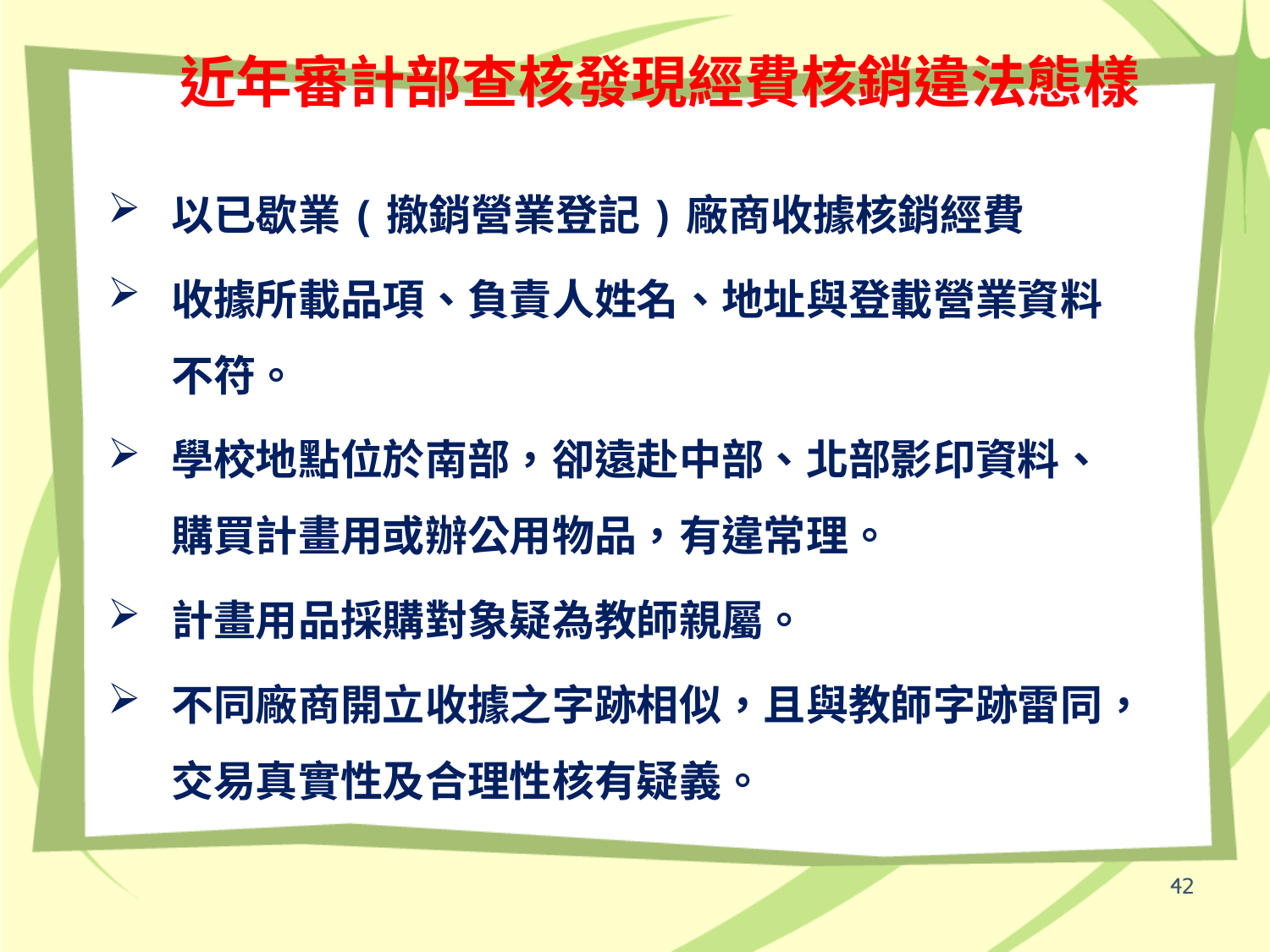

# 近年審計部查核發現經費核銷違法態樣
以已歇業(撤銷營業登記)廠商收據核銷經費
收據所載品項、負責人姓名、地址與登載營業資料不符。
學校地點位於南部，卻遠赴中部、北部影印資料、購買計畫用或辦公用物品，有違常理。
計畫用品採購對象疑為教師親屬。
不同廠商開立收據之字跡相似，且與教師字跡雷同，交易真實性及合理性核有疑義。

42